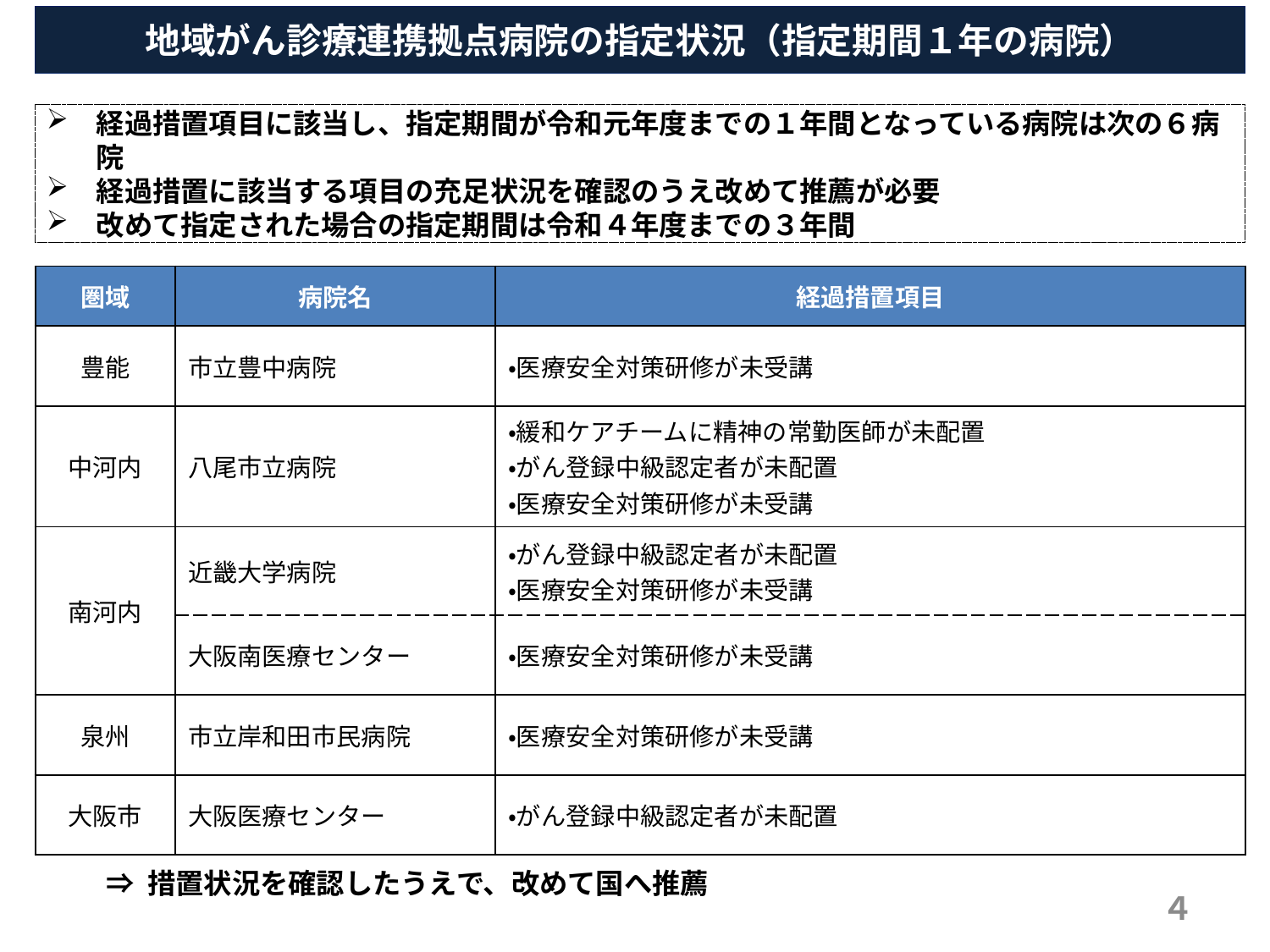

地域がん診療連携拠点病院の指定状況（指定期間１年の病院）
経過措置項目に該当し、指定期間が令和元年度までの１年間となっている病院は次の６病院
経過措置に該当する項目の充足状況を確認のうえ改めて推薦が必要
改めて指定された場合の指定期間は令和４年度までの３年間
| 圏域 | 病院名 | 経過措置項目 |
| --- | --- | --- |
| 豊能 | 市立豊中病院 | ・医療安全対策研修が未受講 |
| 中河内 | 八尾市立病院 | ・緩和ケアチームに精神の常勤医師が未配置 ・がん登録中級認定者が未配置 ・医療安全対策研修が未受講 |
| 南河内 | 近畿大学病院 | ・がん登録中級認定者が未配置 ・医療安全対策研修が未受講 |
|  | 大阪南医療センター | ・医療安全対策研修が未受講 |
| 泉州 | 市立岸和田市民病院 | ・医療安全対策研修が未受講 |
| 大阪市 | 大阪医療センター | ・がん登録中級認定者が未配置 |
⇒ 措置状況を確認したうえで、改めて国へ推薦
４